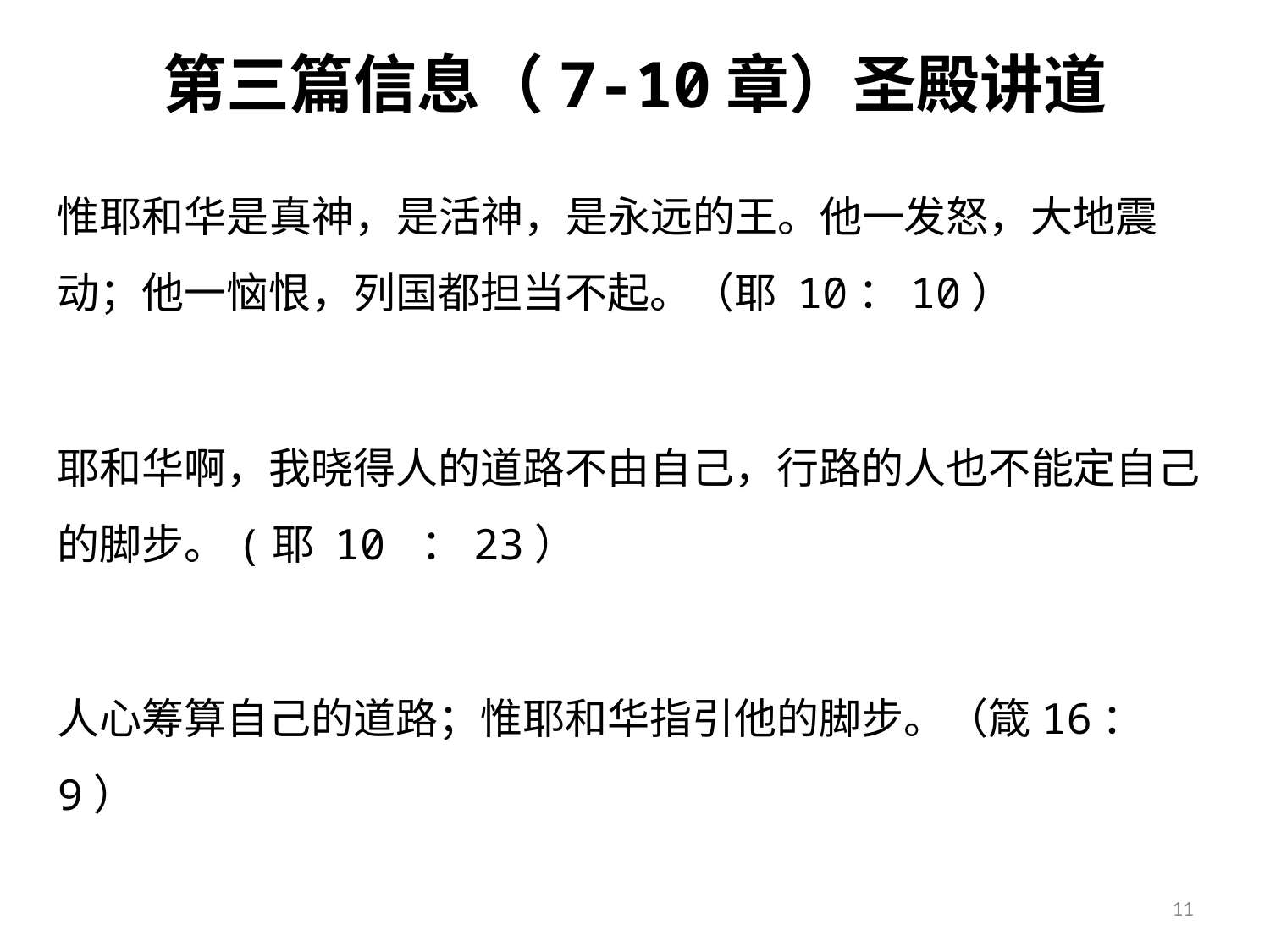

# 第三篇信息（7-10章）圣殿讲道
惟耶和华是真神，是活神，是永远的王。他一发怒，大地震动；他一恼恨，列国都担当不起。（耶 10：10）

耶和华啊，我晓得人的道路不由自己，行路的人也不能定自己的脚步。(耶 10 ：23）

人心筹算自己的道路；惟耶和华指引他的脚步。（箴16：9）

11